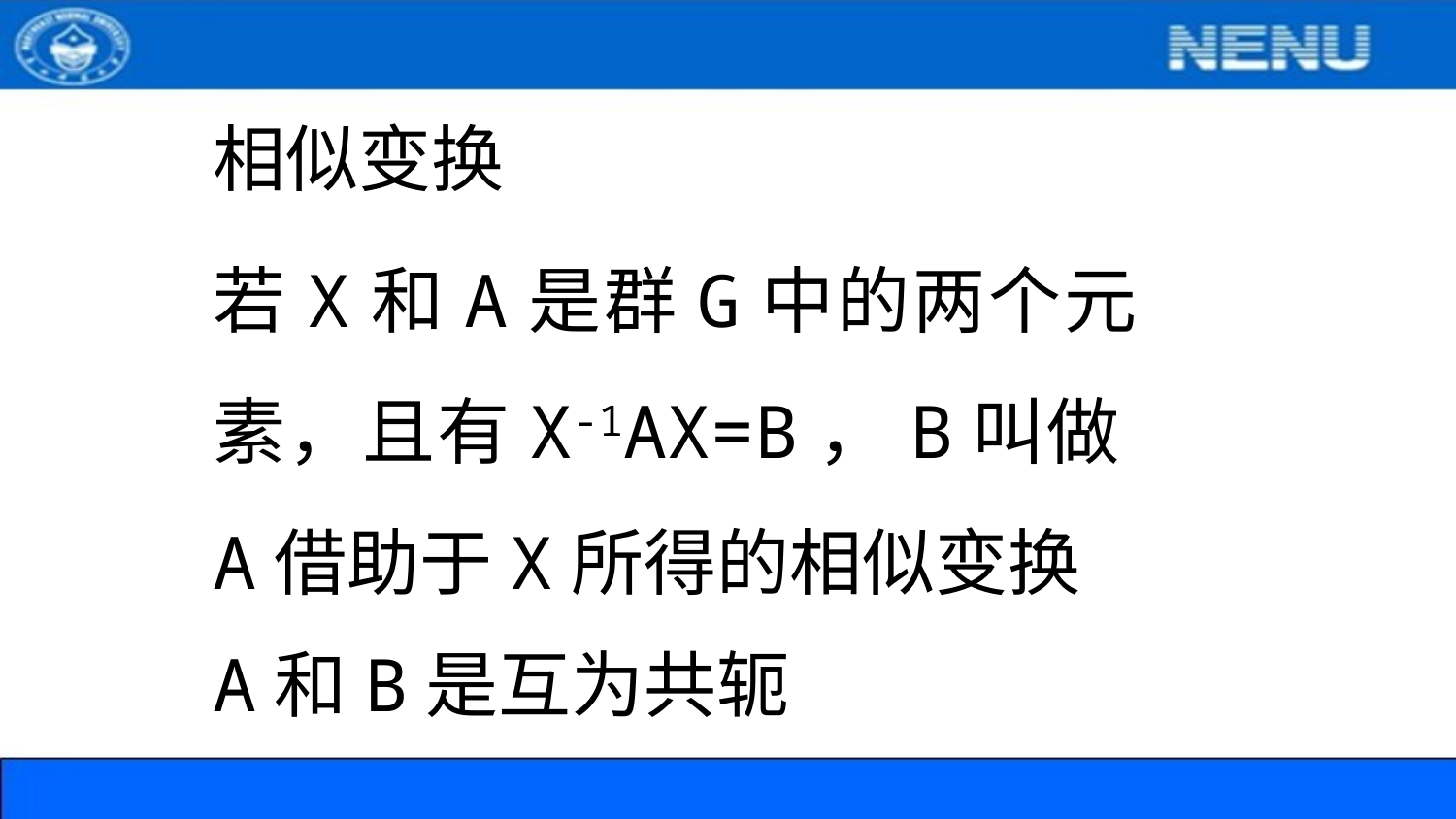

相似变换

若X和A是群G中的两个元素，且有X-1AX=B，B叫做A借助于X所得的相似变换
A和B是互为共轭